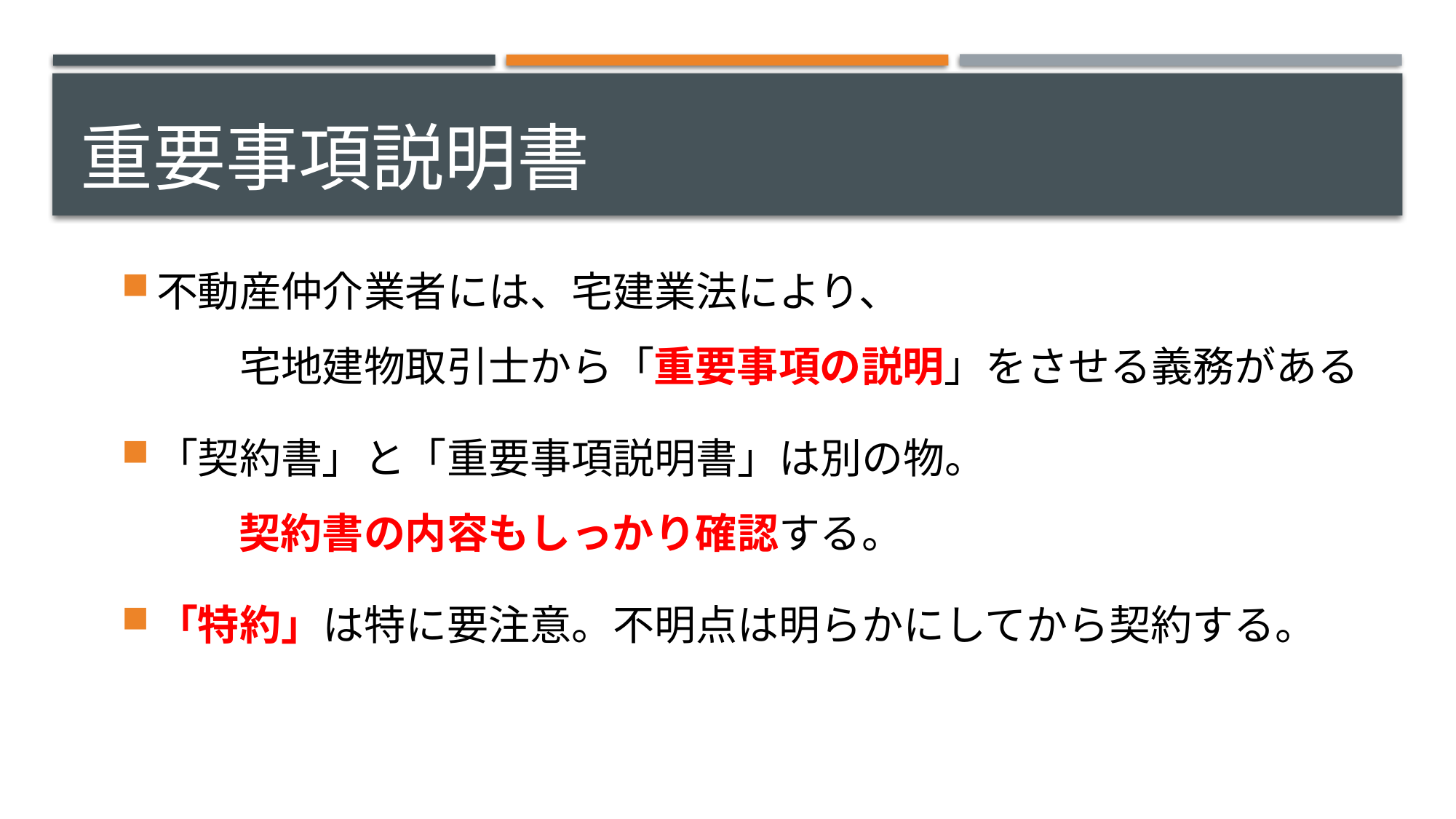

# 重要事項説明書
不動産仲介業者には、宅建業法により、
　　宅地建物取引士から「重要事項の説明」をさせる義務がある
「契約書」と「重要事項説明書」は別の物。
　　契約書の内容もしっかり確認する。
「特約」は特に要注意。不明点は明らかにしてから契約する。